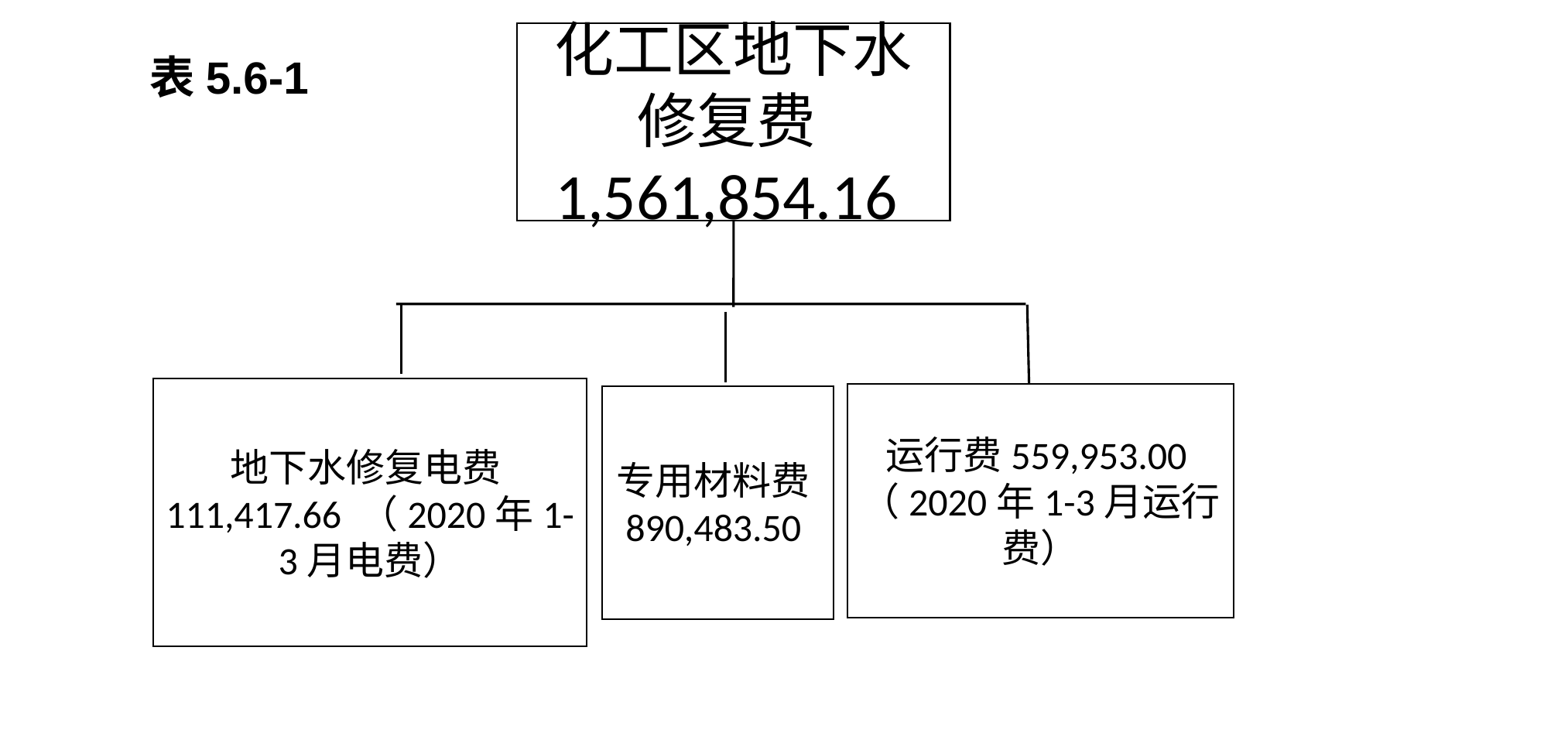

化工区地下水修复费1,561,854.16
表5.6-1
地下水修复电费111,417.66 （2020年1-3月电费）
运行费559,953.00
（2020年1-3月运行费）
专用材料费890,483.50